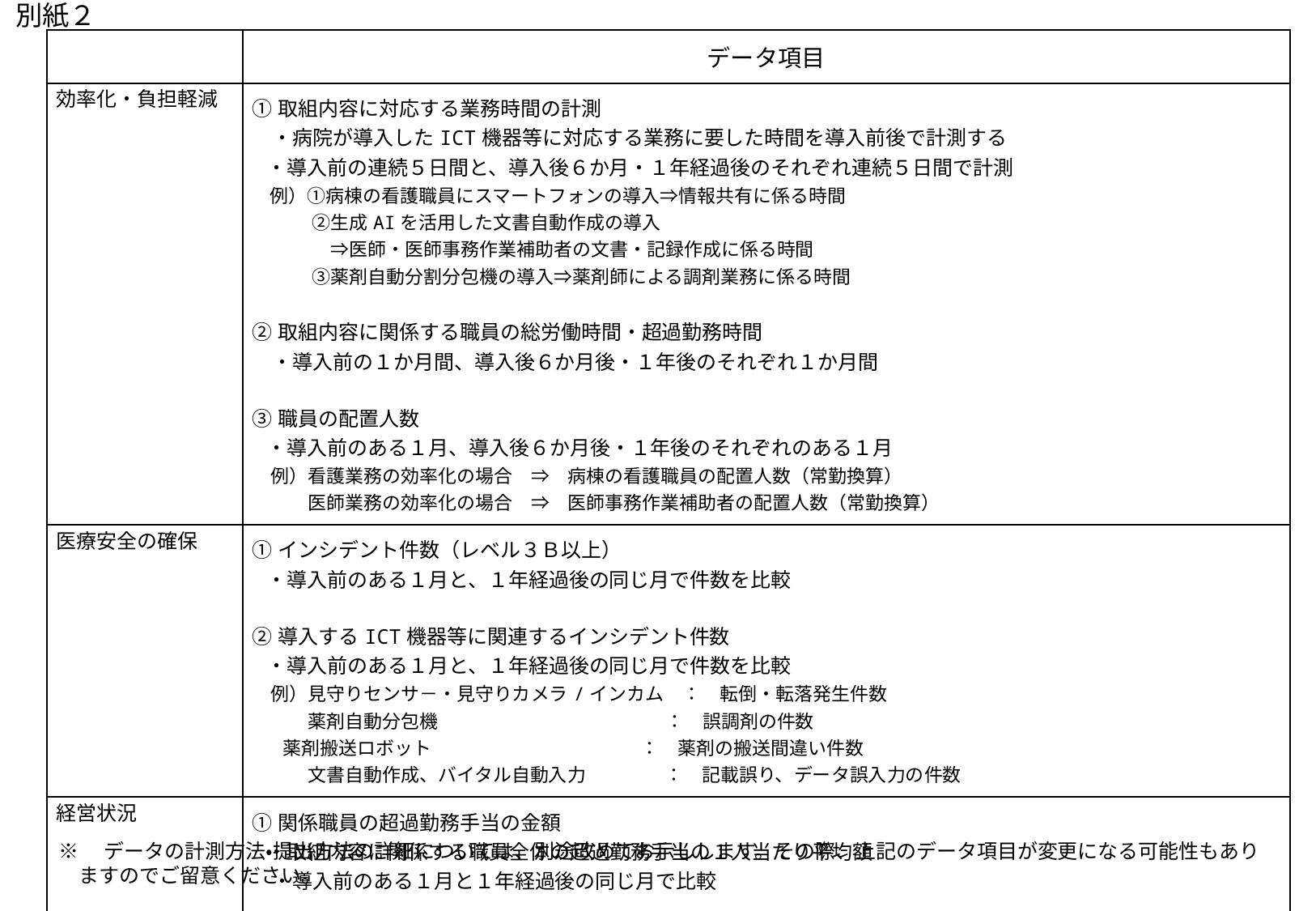

別紙２
|  | データ項目 |
| --- | --- |
| 効率化・負担軽減 | ①取組内容に対応する業務時間の計測 　・病院が導入したICT機器等に対応する業務に要した時間を導入前後で計測する　 ・導入前の連続５日間と、導入後６か月・１年経過後のそれぞれ連続５日間で計測 例）①病棟の看護職員にスマートフォンの導入⇒情報共有に係る時間 　　　 ②生成AIを活用した文書自動作成の導入 　　　　 ⇒医師・医師事務作業補助者の文書・記録作成に係る時間 　　　 ③薬剤自動分割分包機の導入⇒薬剤師による調剤業務に係る時間 ②取組内容に関係する職員の総労働時間・超過勤務時間 　・導入前の１か月間、導入後６か月後・１年後のそれぞれ１か月間 ③職員の配置人数 ・導入前のある１月、導入後６か月後・１年後のそれぞれのある１月 　例）看護業務の効率化の場合　⇒　病棟の看護職員の配置人数（常勤換算） 　　　医師業務の効率化の場合　⇒　医師事務作業補助者の配置人数（常勤換算） |
| 医療安全の確保 | ①インシデント件数（レベル３Ｂ以上） ・導入前のある１月と、１年経過後の同じ月で件数を比較 ②導入するICT機器等に関連するインシデント件数 ・導入前のある１月と、１年経過後の同じ月で件数を比較 　例）見守りセンサ－・見守りカメラ/インカム　：　転倒・転落発生件数 　　　薬剤自動分包機　　　　　　　　　　　　 ：　誤調剤の件数 薬剤搬送ロボット　　　　　　　　　　　 ：　薬剤の搬送間違い件数 　　　文書自動作成、バイタル自動入力　　　　 ：　記載誤り、データ誤入力の件数 |
| 経営状況 | ①関係職員の超過勤務手当の金額 ・取組内容に関係する職員全体の超過勤務手当の１人当たり平均額　 　・導入前のある１月と１年経過後の同じ月で比較 ②効率化に関する取組が病院事務の委託費に影響する場合には、導入前１年と導入後１年の委託費の比較データ |
※　データの計測方法・提出方法の詳細については、別途改めてお示しします。その際、上記のデータ項目が変更になる可能性もあり
　ますのでご留意ください。